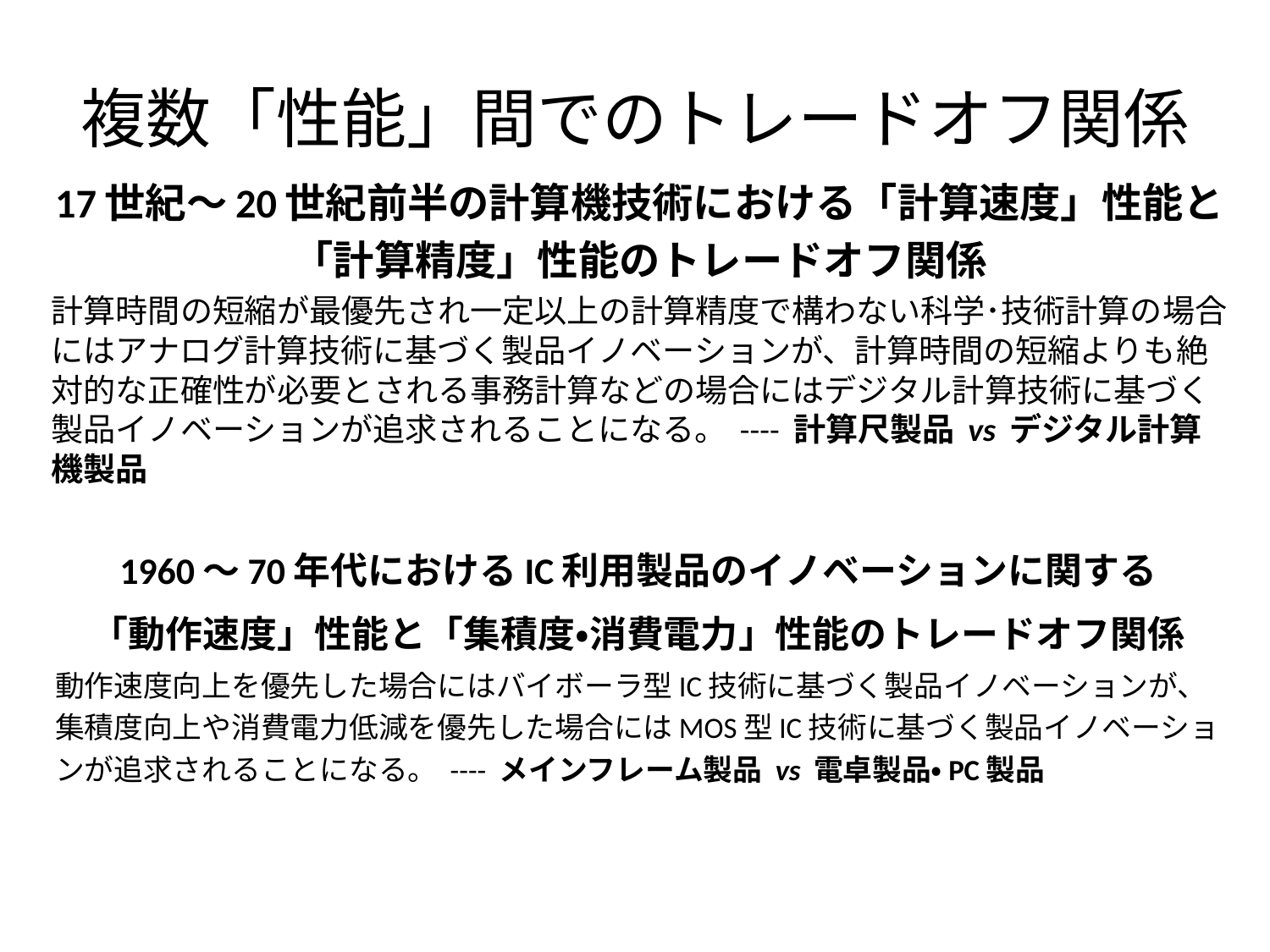

# 複数「性能」間でのトレードオフ関係
17世紀～20世紀前半の計算機技術における「計算速度」性能と
「計算精度」性能のトレードオフ関係
計算時間の短縮が最優先され一定以上の計算精度で構わない科学･技術計算の場合にはアナログ計算技術に基づく製品イノベーションが、計算時間の短縮よりも絶対的な正確性が必要とされる事務計算などの場合にはデジタル計算技術に基づく製品イノベーションが追求されることになる。 ---- 計算尺製品 vs デジタル計算機製品
1960～70年代におけるIC利用製品のイノベーションに関する
「動作速度」性能と「集積度・消費電力」性能のトレードオフ関係
動作速度向上を優先した場合にはバイボーラ型IC技術に基づく製品イノベーションが、集積度向上や消費電力低減を優先した場合にはMOS型IC技術に基づく製品イノベーションが追求されることになる。 ---- メインフレーム製品 vs 電卓製品・PC製品